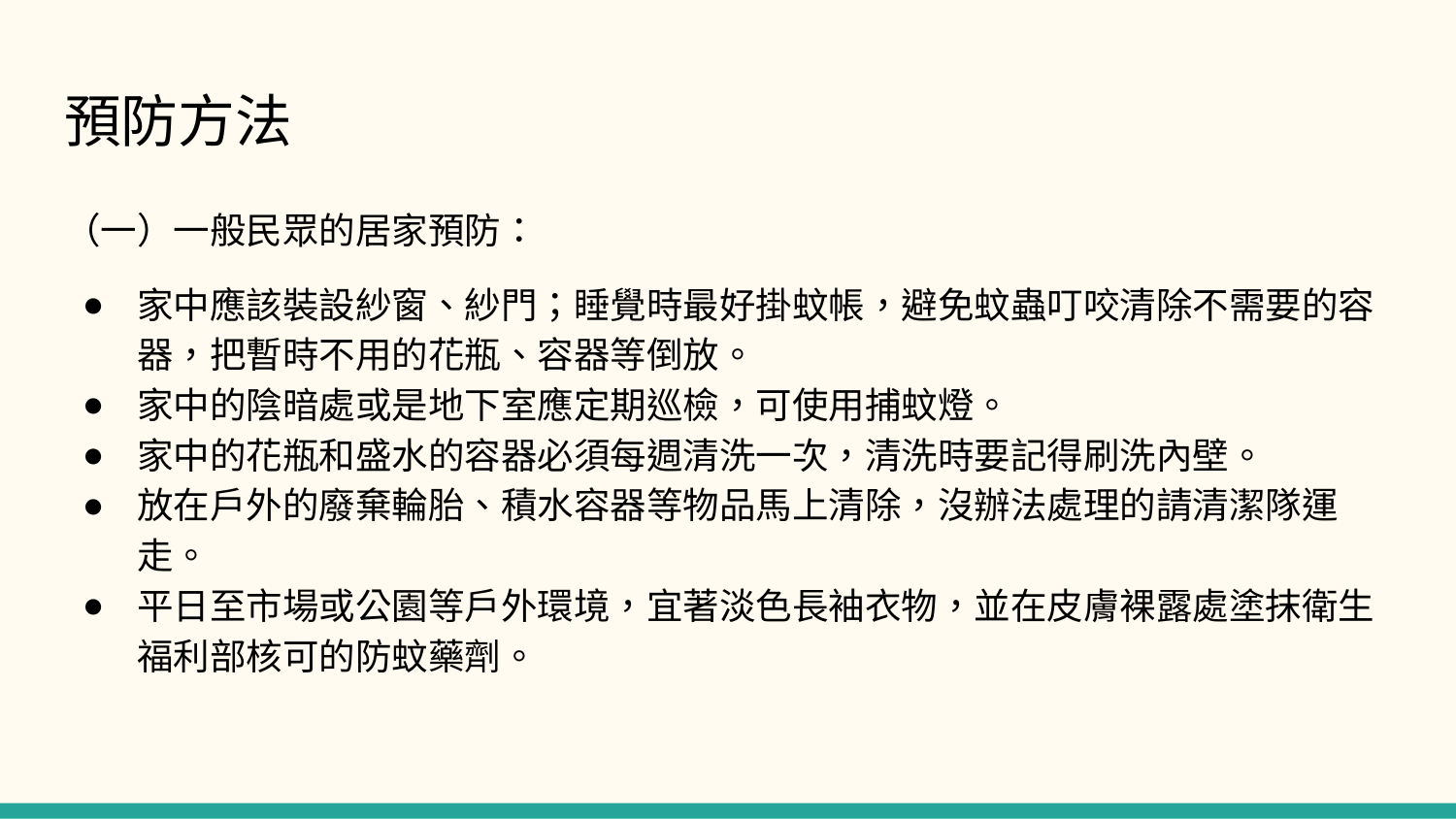

# 預防方法
（一）一般民眾的居家預防：
家中應該裝設紗窗、紗門；睡覺時最好掛蚊帳，避免蚊蟲叮咬清除不需要的容器，把暫時不用的花瓶、容器等倒放。
家中的陰暗處或是地下室應定期巡檢，可使用捕蚊燈。
家中的花瓶和盛水的容器必須每週清洗一次，清洗時要記得刷洗內壁。
放在戶外的廢棄輪胎、積水容器等物品馬上清除，沒辦法處理的請清潔隊運走。
平日至市場或公園等戶外環境，宜著淡色長袖衣物，並在皮膚裸露處塗抹衛生福利部核可的防蚊藥劑。